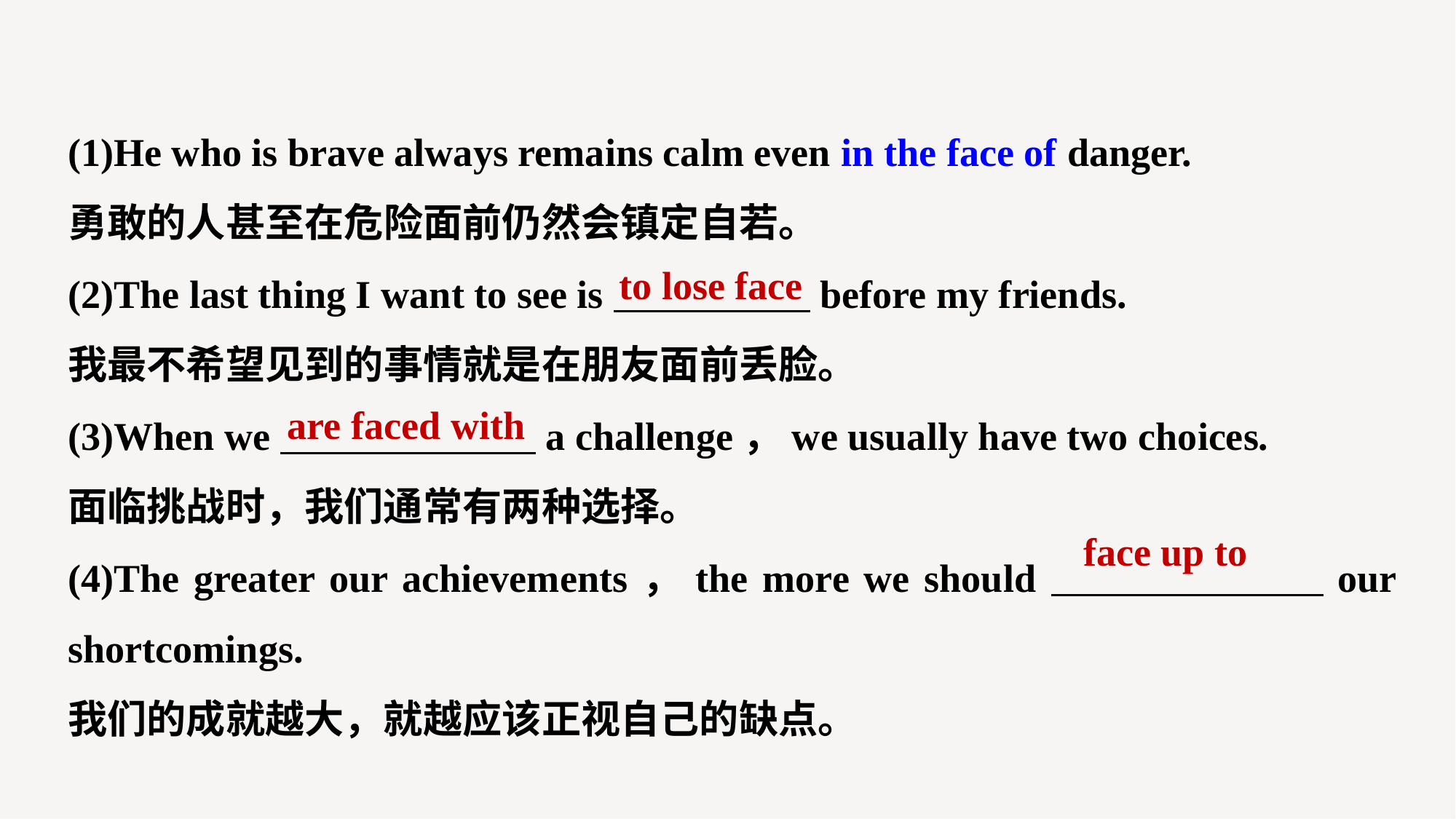

(1)He who is brave always remains calm even in the face of danger.
勇敢的人甚至在危险面前仍然会镇定自若。
(2)The last thing I want to see is                      before my friends.
我最不希望见到的事情就是在朋友面前丢脸。
(3)When we                            a challenge，we usually have two choices.
面临挑战时，我们通常有两种选择。
(4)The greater our achievements，the more we should                     our shortcomings.
我们的成就越大，就越应该正视自己的缺点。
to lose face
are faced with
face up to